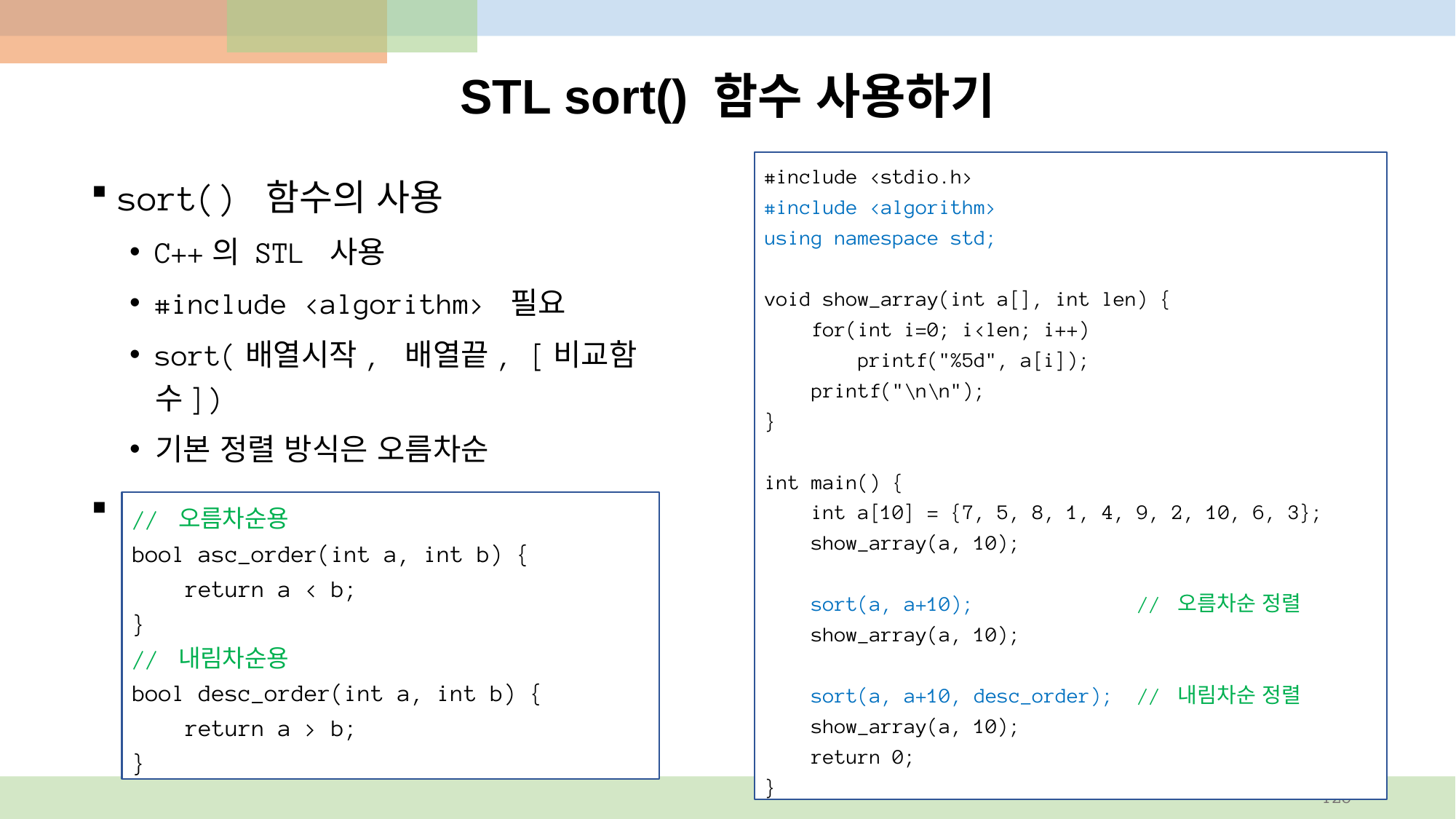

# STL sort() 함수 사용하기
#include <stdio.h>
#include <algorithm>
using namespace std;

void show_array(int a[], int len) {
    for(int i=0; i<len; i++)
        printf("%5d", a[i]);
    printf("\n\n");
}

int main() {
    int a[10] = {7, 5, 8, 1, 4, 9, 2, 10, 6, 3};
    show_array(a, 10);

    sort(a, a+10);              // 오름차순 정렬
    show_array(a, 10);

    sort(a, a+10, desc_order);  // 내림차순 정렬
    show_array(a, 10);
    return 0;
}

sort() 함수의 사용
C++의 STL 사용
#include <algorithm> 필요
sort(배열시작, 배열끝, [비교함수])
기본 정렬 방식은 오름차순
비교함수(true일 때 SWAP 됨)

// 오름차순용
bool asc_order(int a, int b) {
    return a < b;
}
// 내림차순용
bool desc_order(int a, int b) {
    return a > b;
}
120